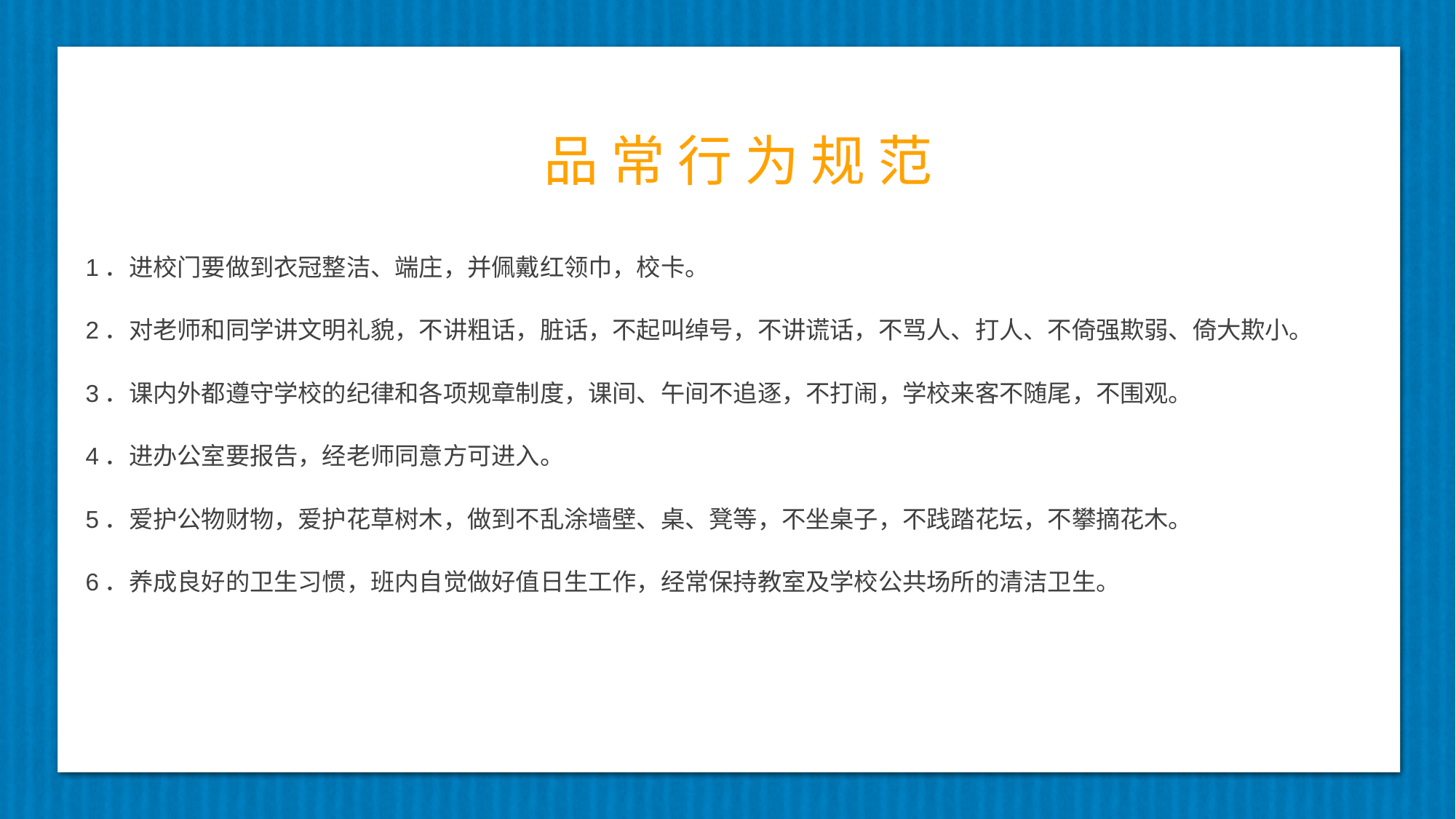

品 常 行 为 规 范
1．进校门要做到衣冠整洁、端庄，并佩戴红领巾，校卡。
2．对老师和同学讲文明礼貌，不讲粗话，脏话，不起叫绰号，不讲谎话，不骂人、打人、不倚强欺弱、倚大欺小。
3．课内外都遵守学校的纪律和各项规章制度，课间、午间不追逐，不打闹，学校来客不随尾，不围观。
4．进办公室要报告，经老师同意方可进入。
5．爱护公物财物，爱护花草树木，做到不乱涂墙壁、桌、凳等，不坐桌子，不践踏花坛，不攀摘花木。
6．养成良好的卫生习惯，班内自觉做好值日生工作，经常保持教室及学校公共场所的清洁卫生。